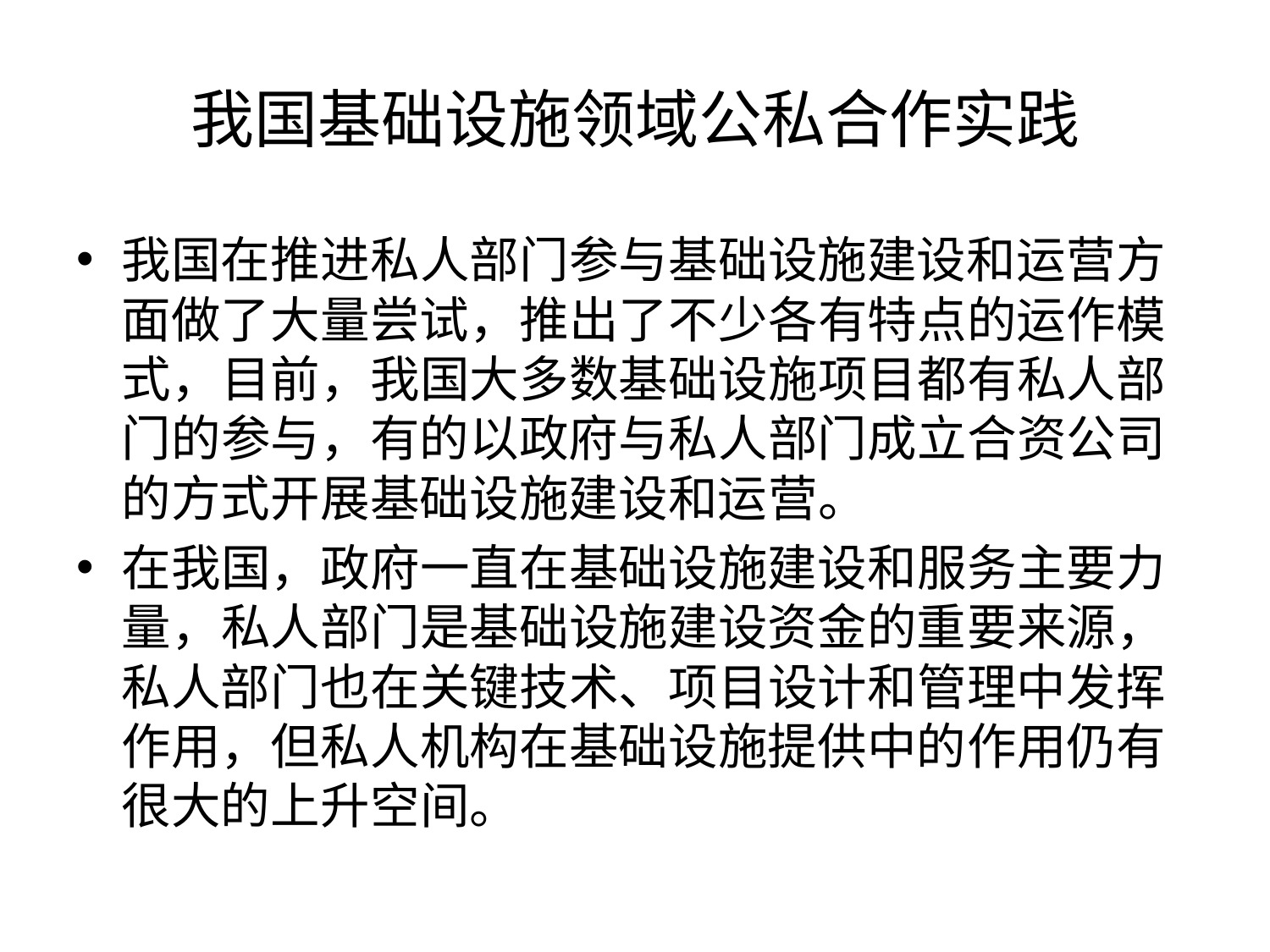

# 我国基础设施领域公私合作实践
我国在推进私人部门参与基础设施建设和运营方面做了大量尝试，推出了不少各有特点的运作模式，目前，我国大多数基础设施项目都有私人部门的参与，有的以政府与私人部门成立合资公司的方式开展基础设施建设和运营。
在我国，政府一直在基础设施建设和服务主要力量，私人部门是基础设施建设资金的重要来源，私人部门也在关键技术、项目设计和管理中发挥作用，但私人机构在基础设施提供中的作用仍有很大的上升空间。